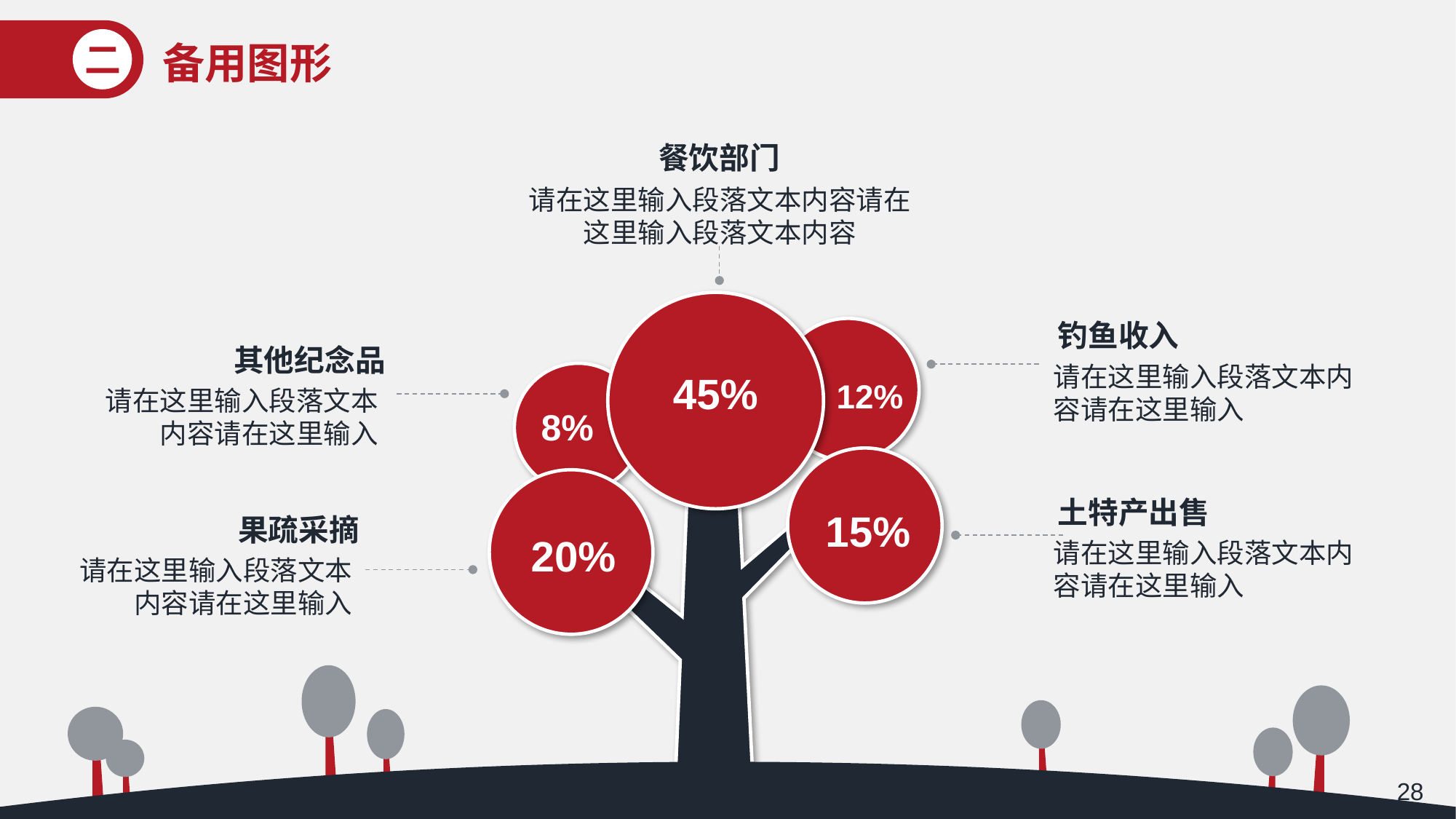

备用图形
二
餐饮部门
请在这里输入段落文本内容请在这里输入段落文本内容

钓鱼收入

其他纪念品
请在这里输入段落文本内容请在这里输入
45%

12%
请在这里输入段落文本内容请在这里输入

8%

土特产出售
15%
果疏采摘
20%
请在这里输入段落文本内容请在这里输入
请在这里输入段落文本内容请在这里输入